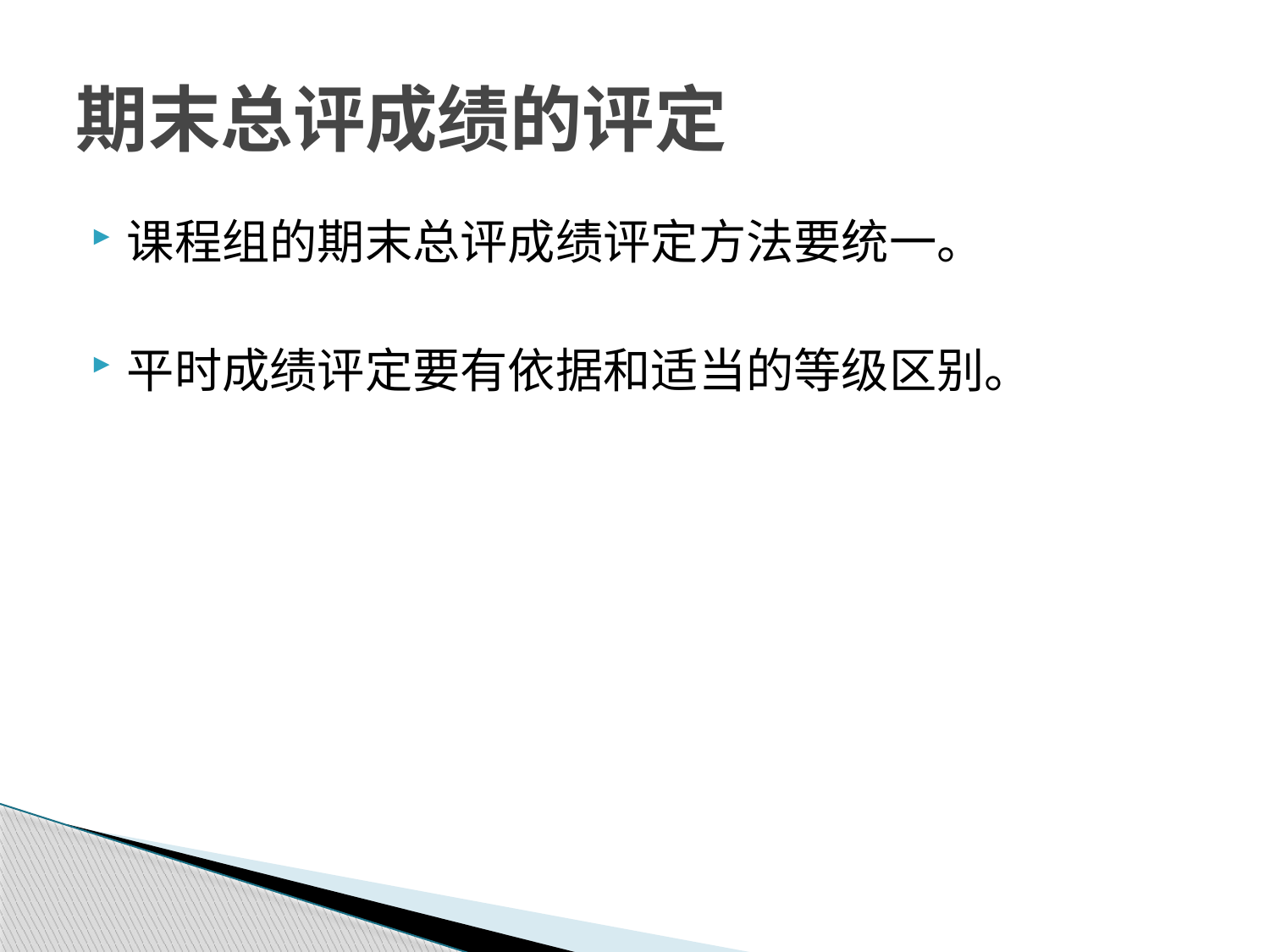

# 期末总评成绩的评定
课程组的期末总评成绩评定方法要统一。

平时成绩评定要有依据和适当的等级区别。